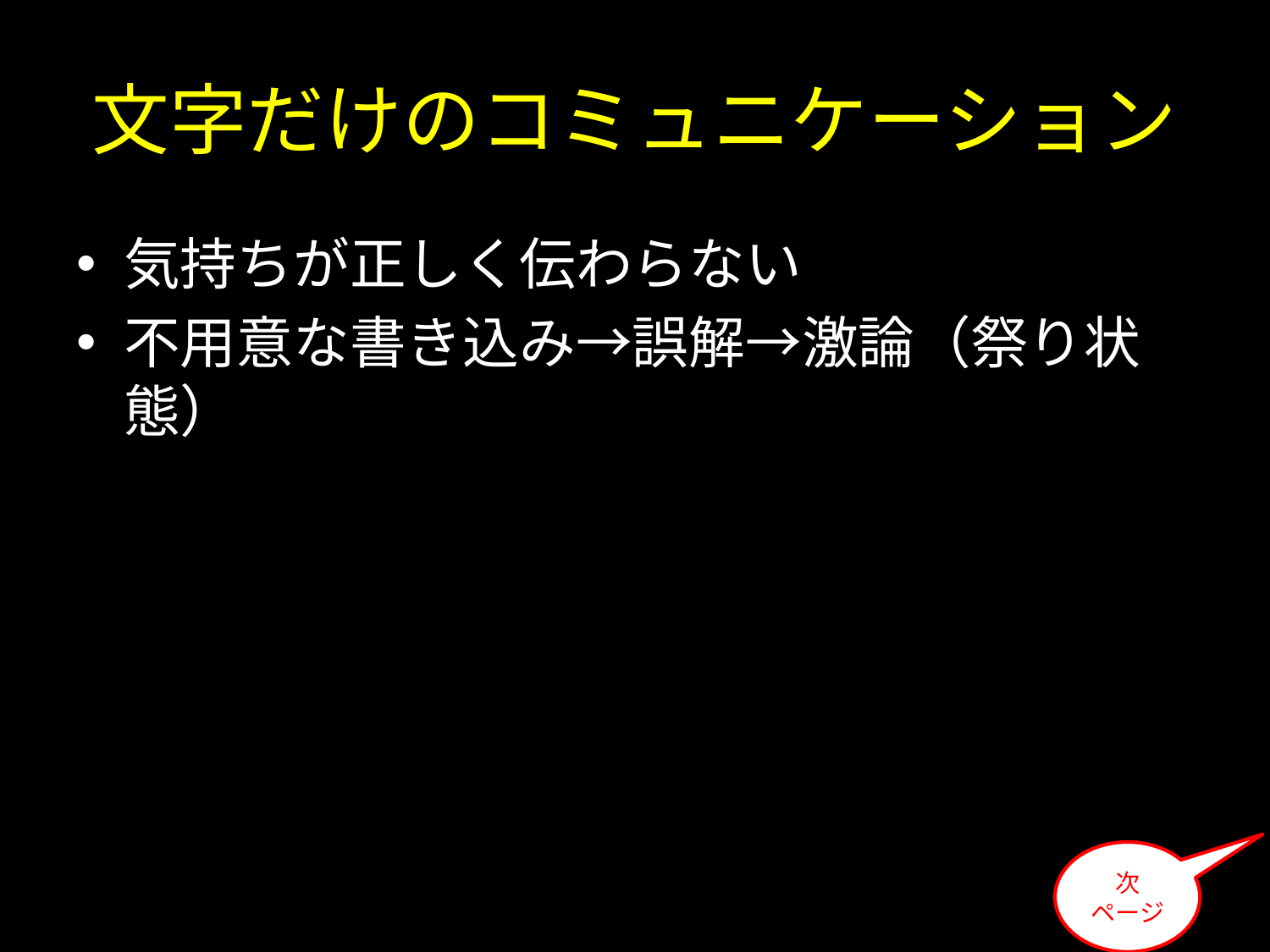

# 文字だけのコミュニケーション
気持ちが正しく伝わらない
不用意な書き込み→誤解→激論（祭り状態）
次
ページ